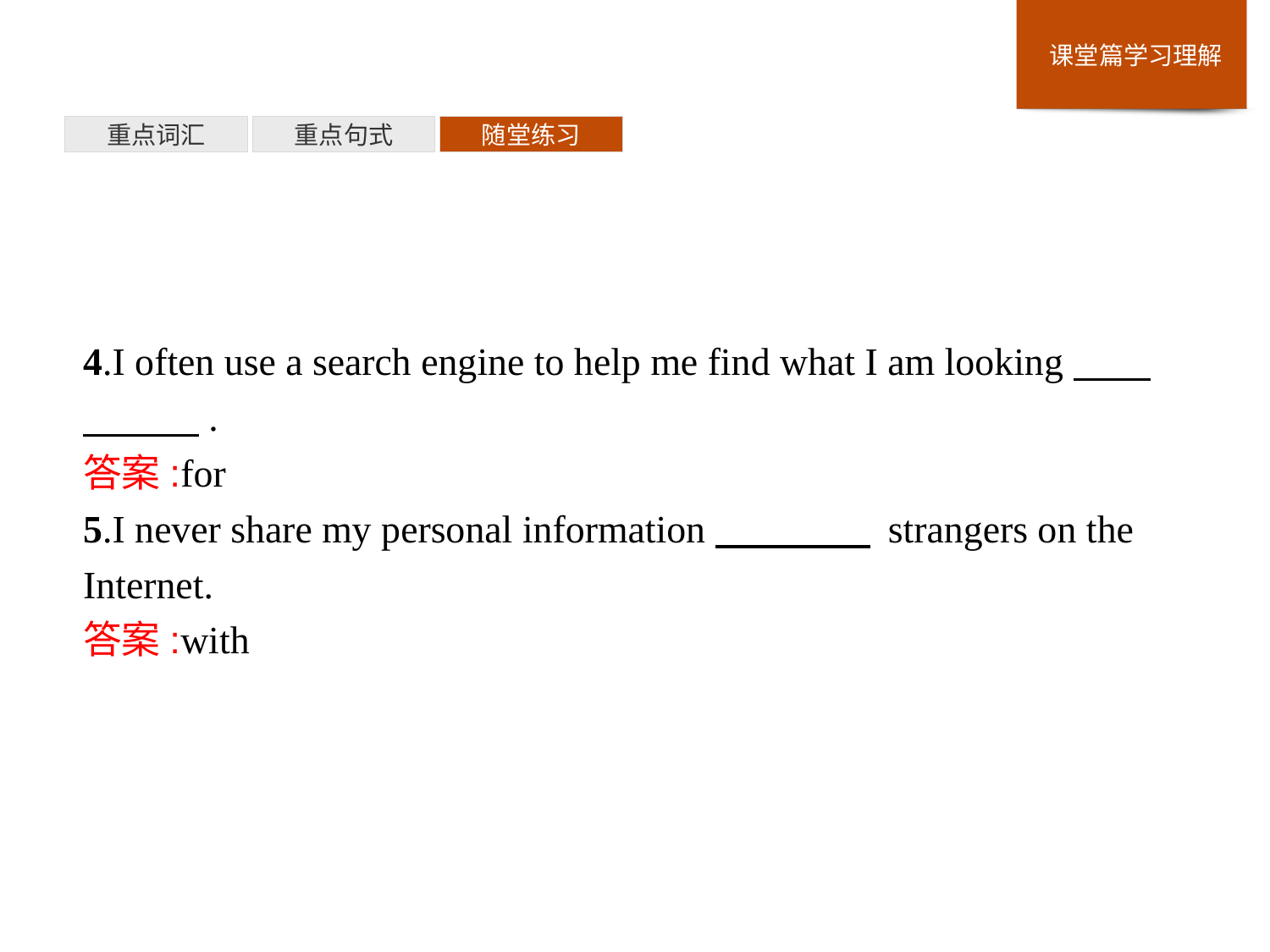

重点词汇
重点句式
随堂练习
4.I often use a search engine to help me find what I am looking　　　　　.
答案:for
5.I never share my personal information　　　　 strangers on the Internet.
答案:with